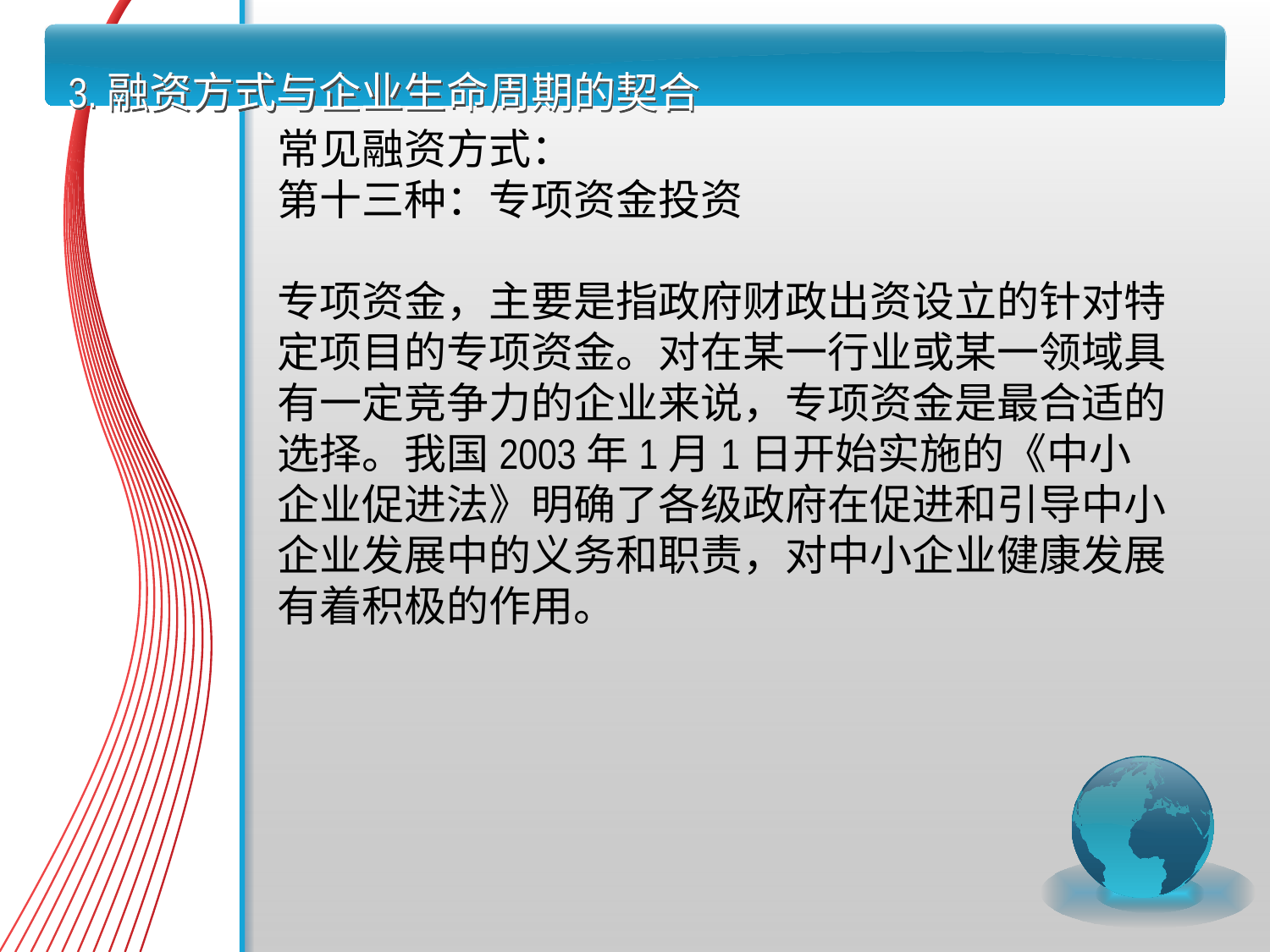

# 3.融资方式与企业生命周期的契合
常见融资方式：
第十三种：专项资金投资

专项资金，主要是指政府财政出资设立的针对特定项目的专项资金。对在某一行业或某一领域具有一定竞争力的企业来说，专项资金是最合适的选择。我国2003年1月1日开始实施的《中小企业促进法》明确了各级政府在促进和引导中小企业发展中的义务和职责，对中小企业健康发展有着积极的作用。